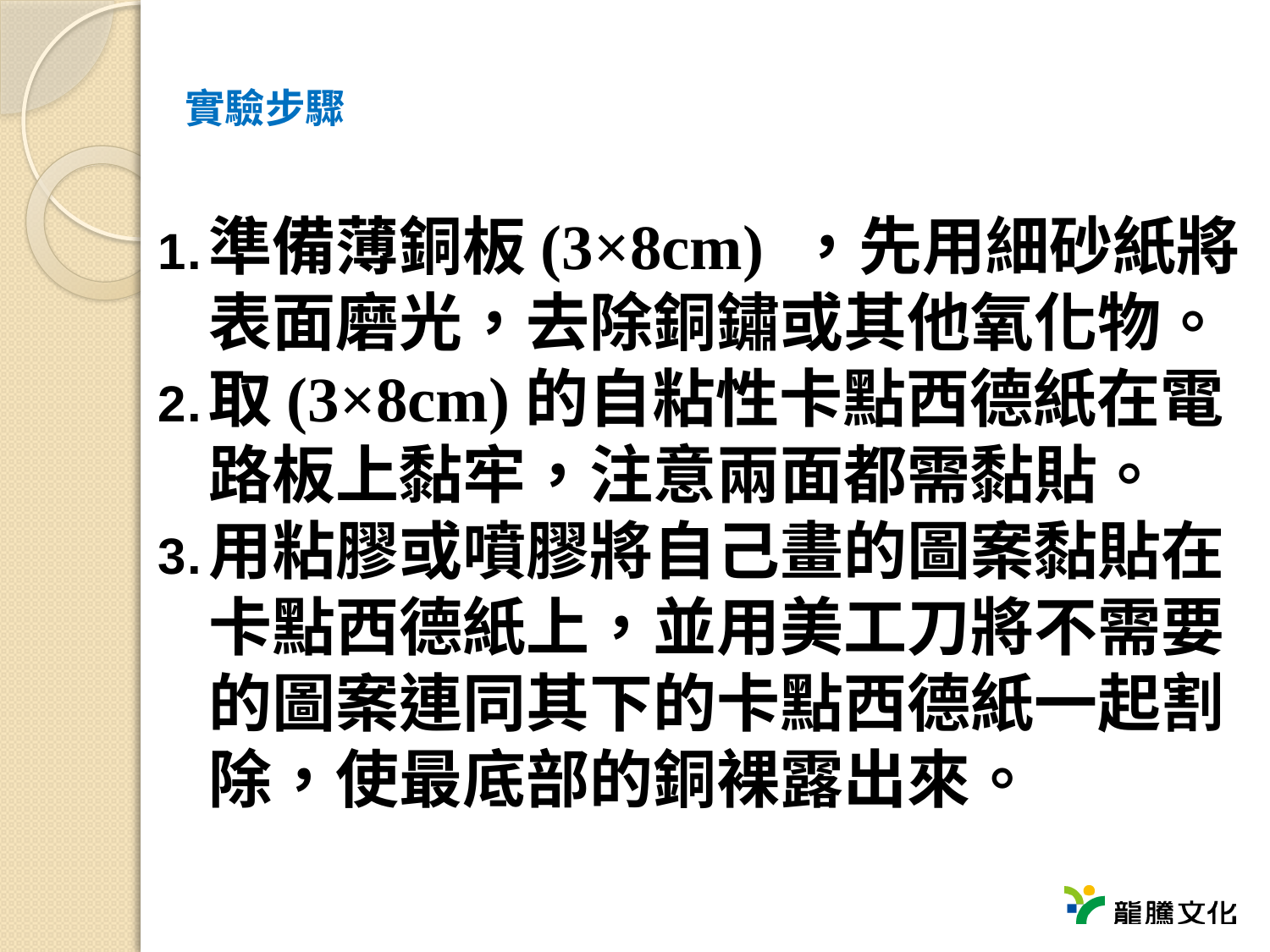

# 實驗步驟
準備薄銅板(3×8cm) ，先用細砂紙將表面磨光，去除銅鏽或其他氧化物。
取(3×8cm)的自粘性卡點西德紙在電路板上黏牢，注意兩面都需黏貼。
用粘膠或噴膠將自己畫的圖案黏貼在卡點西德紙上，並用美工刀將不需要的圖案連同其下的卡點西德紙一起割除，使最底部的銅裸露出來。